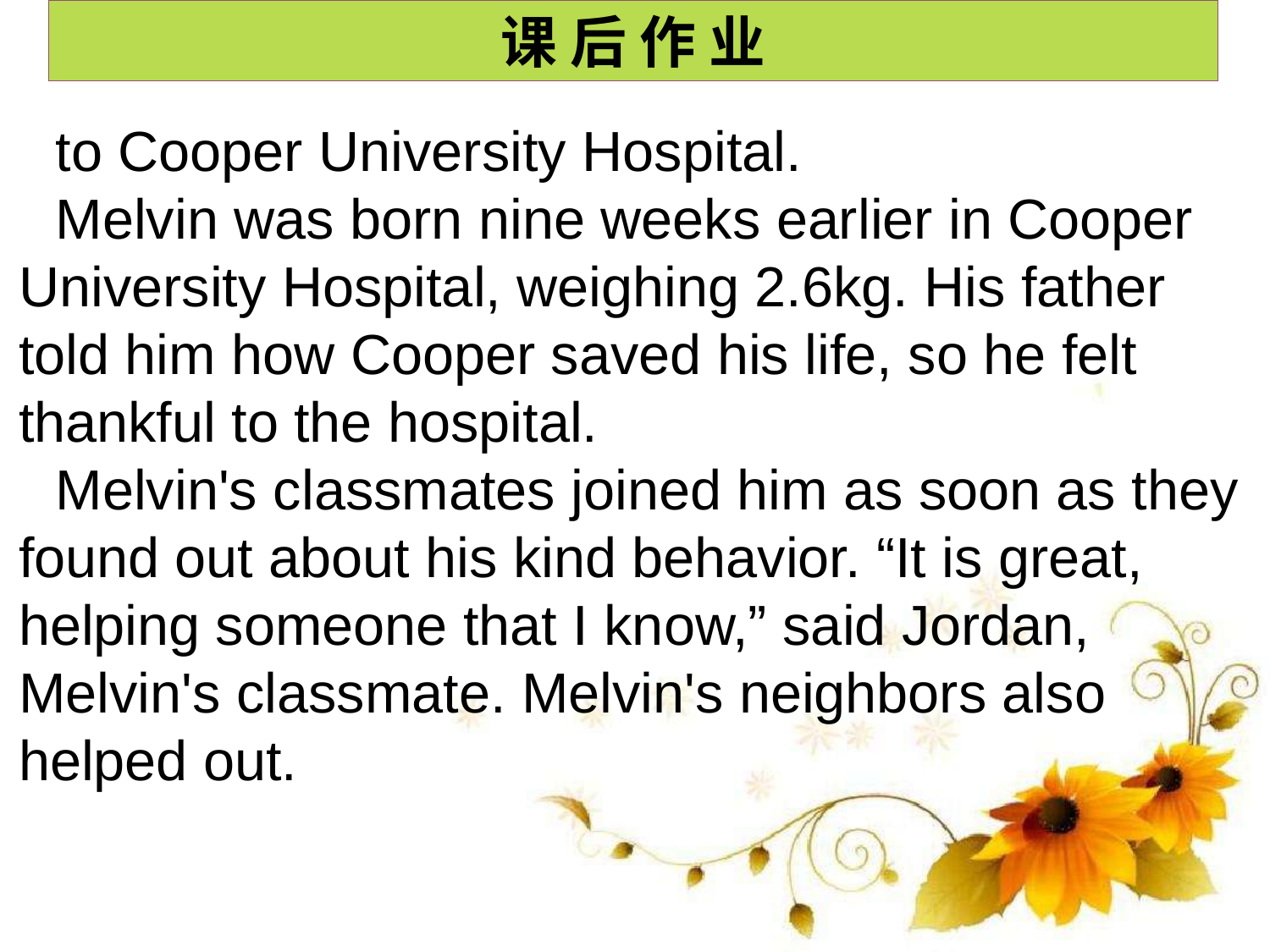

课 后 作 业
to Cooper University Hospital.
Melvin was born nine weeks earlier in Cooper University Hospital, weighing 2.6kg. His father told him how Cooper saved his life, so he felt thankful to the hospital.
Melvin's classmates joined him as soon as they found out about his kind behavior. “It is great, helping someone that I know,” said Jordan, Melvin's classmate. Melvin's neighbors also helped out.